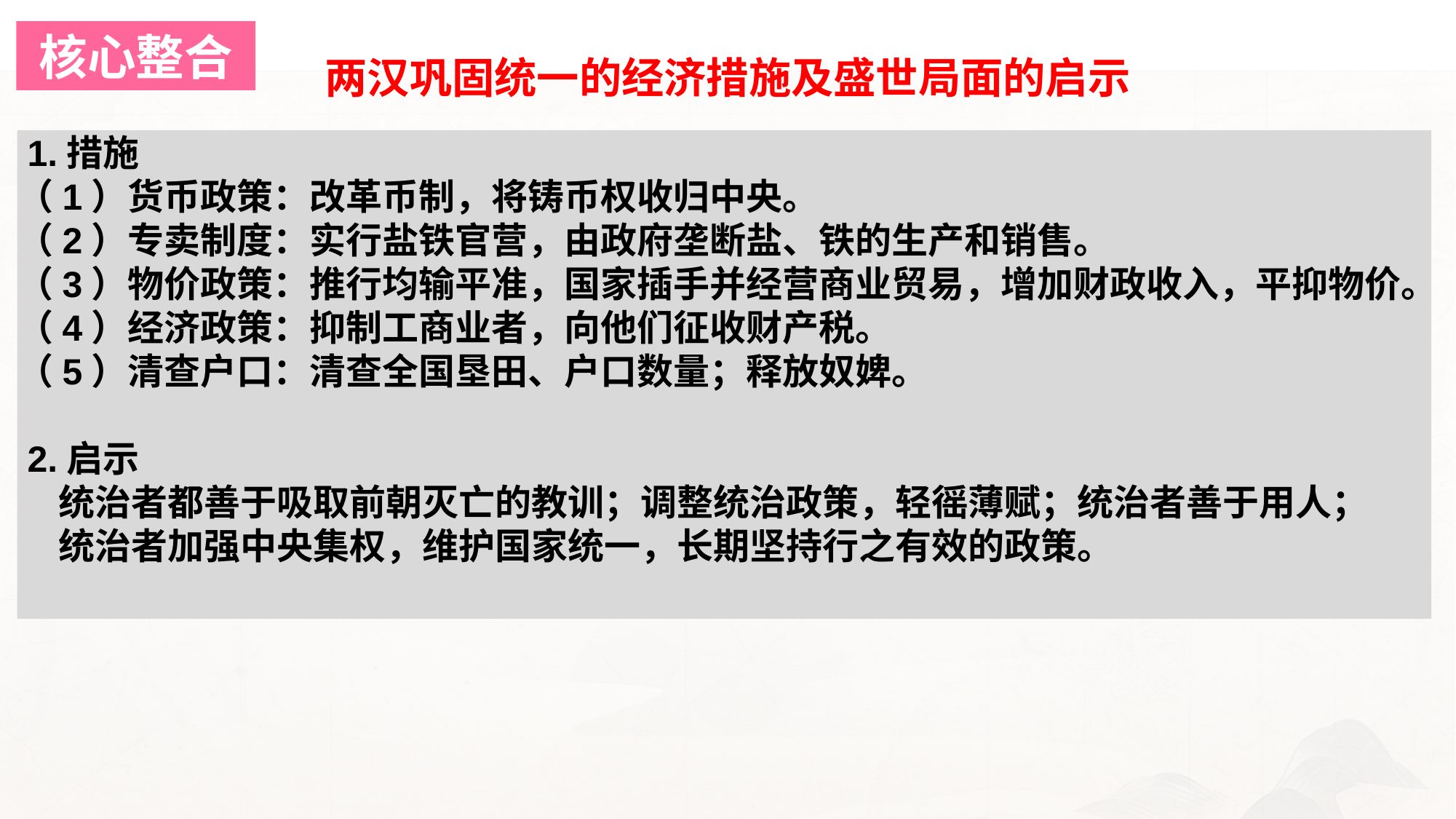

核心整合
两汉巩固统一的经济措施及盛世局面的启示
 1.措施
（1）货币政策：改革币制，将铸币权收归中央。
（2）专卖制度：实行盐铁官营，由政府垄断盐、铁的生产和销售。
（3）物价政策：推行均输平准，国家插手并经营商业贸易，增加财政收入，平抑物价。
（4）经济政策：抑制工商业者，向他们征收财产税。
（5）清查户口：清查全国垦田、户口数量；释放奴婢。

 2.启示
    统治者都善于吸取前朝灭亡的教训；调整统治政策，轻徭薄赋；统治者善于用人；
    统治者加强中央集权，维护国家统一，长期坚持行之有效的政策。